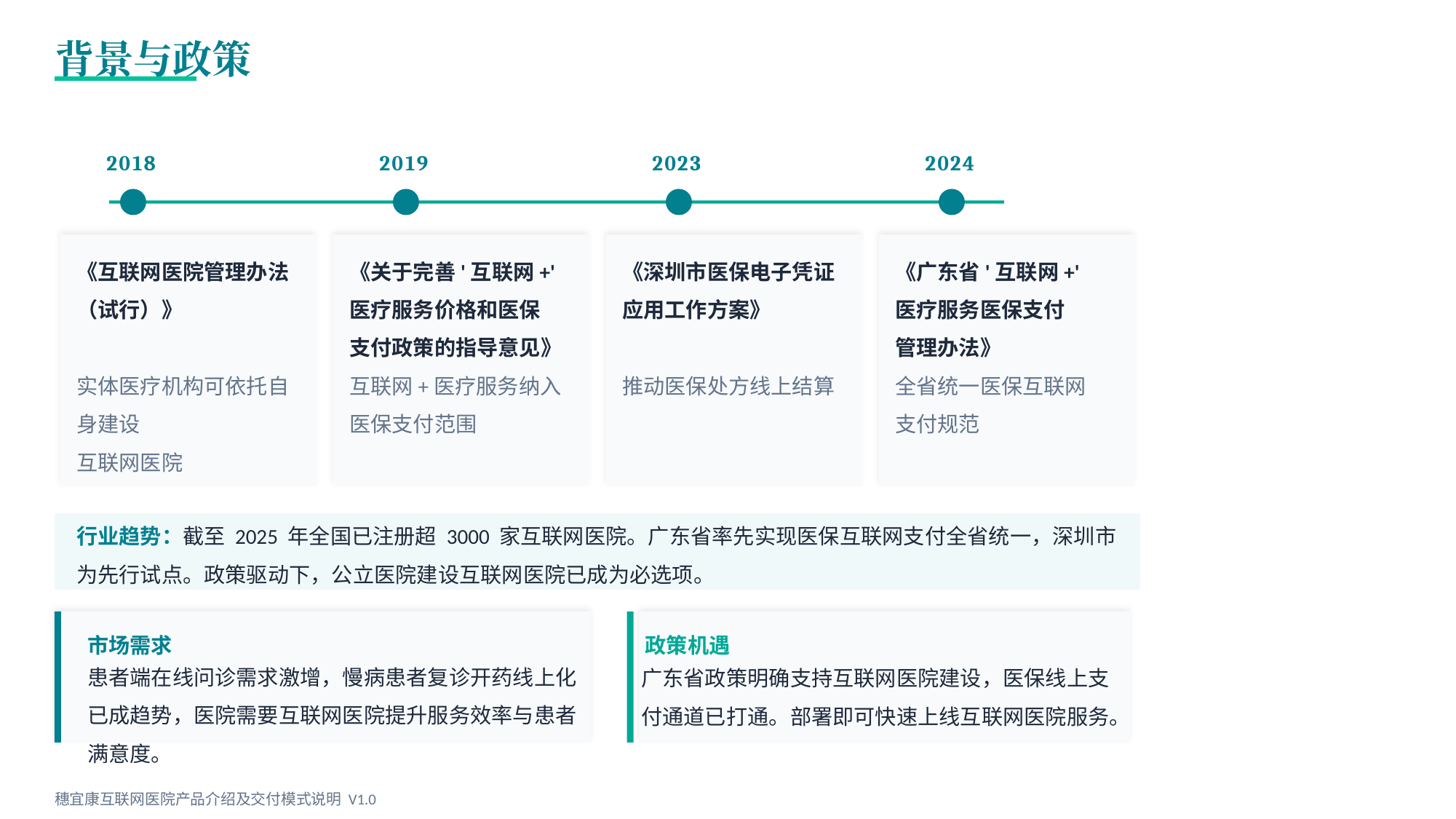

背景与政策

2018
2019
2023
2024

《互联网医院管理办法
（试行）》
《关于完善'互联网+'
医疗服务价格和医保
支付政策的指导意见》
《深圳市医保电子凭证
应用工作方案》
《广东省'互联网+'
医疗服务医保支付
管理办法》
实体医疗机构可依托自身建设
互联网医院
互联网+医疗服务纳入
医保支付范围
推动医保处方线上结算
全省统一医保互联网
支付规范

行业趋势：截至 2025 年全国已注册超 3000 家互联网医院。广东省率先实现医保互联网支付全省统一，深圳市为先行试点。政策驱动下，公立医院建设互联网医院已成为必选项。

市场需求
政策机遇
患者端在线问诊需求激增，慢病患者复诊开药线上化已成趋势，医院需要互联网医院提升服务效率与患者满意度。
广东省政策明确支持互联网医院建设，医保线上支付通道已打通。部署即可快速上线互联网医院服务。
穗宜康互联网医院产品介绍及交付模式说明 V1.0